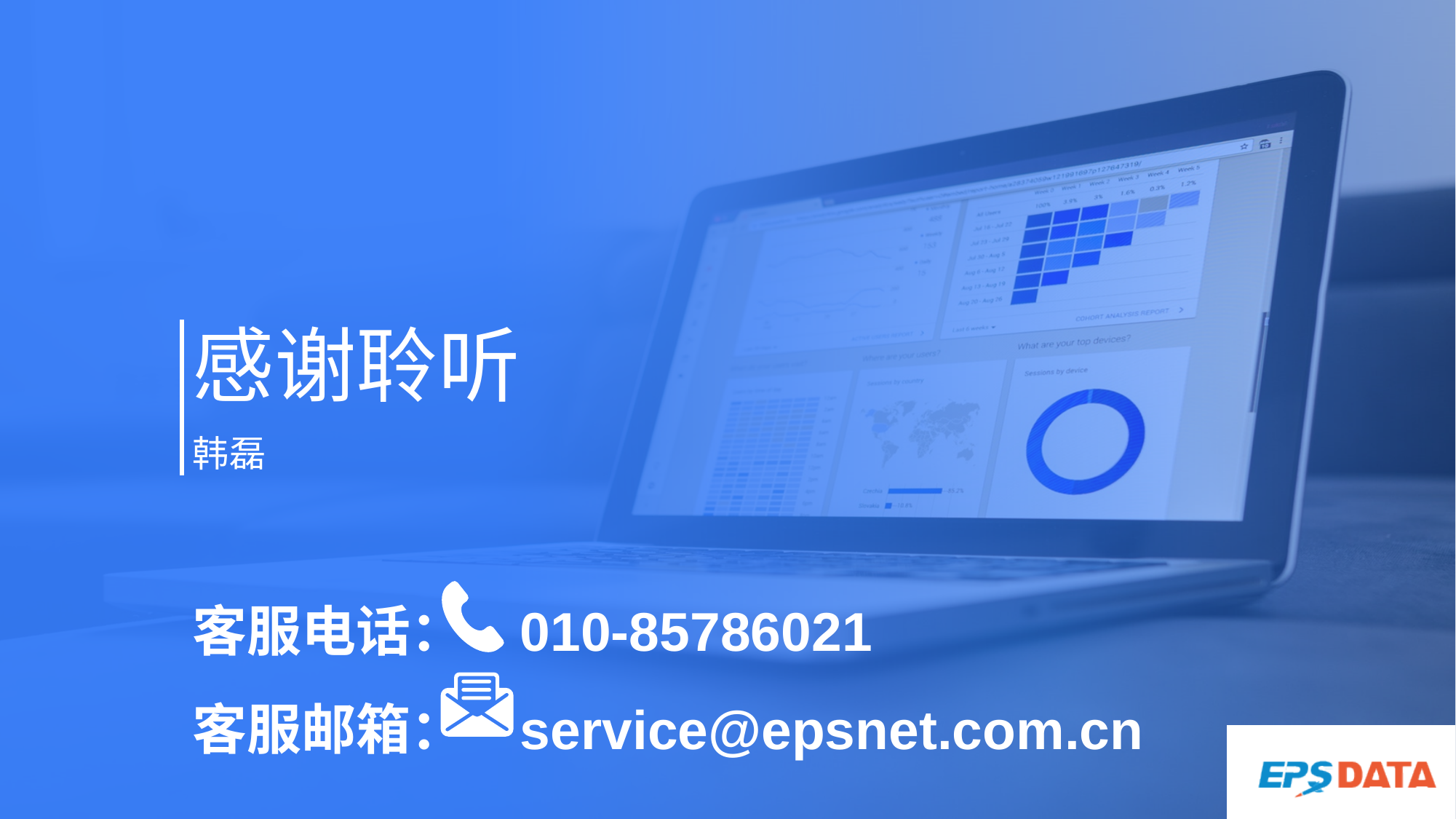

# 感谢聆听
韩磊
客服电话：	010-85786021
客服邮箱：	service@epsnet.com.cn